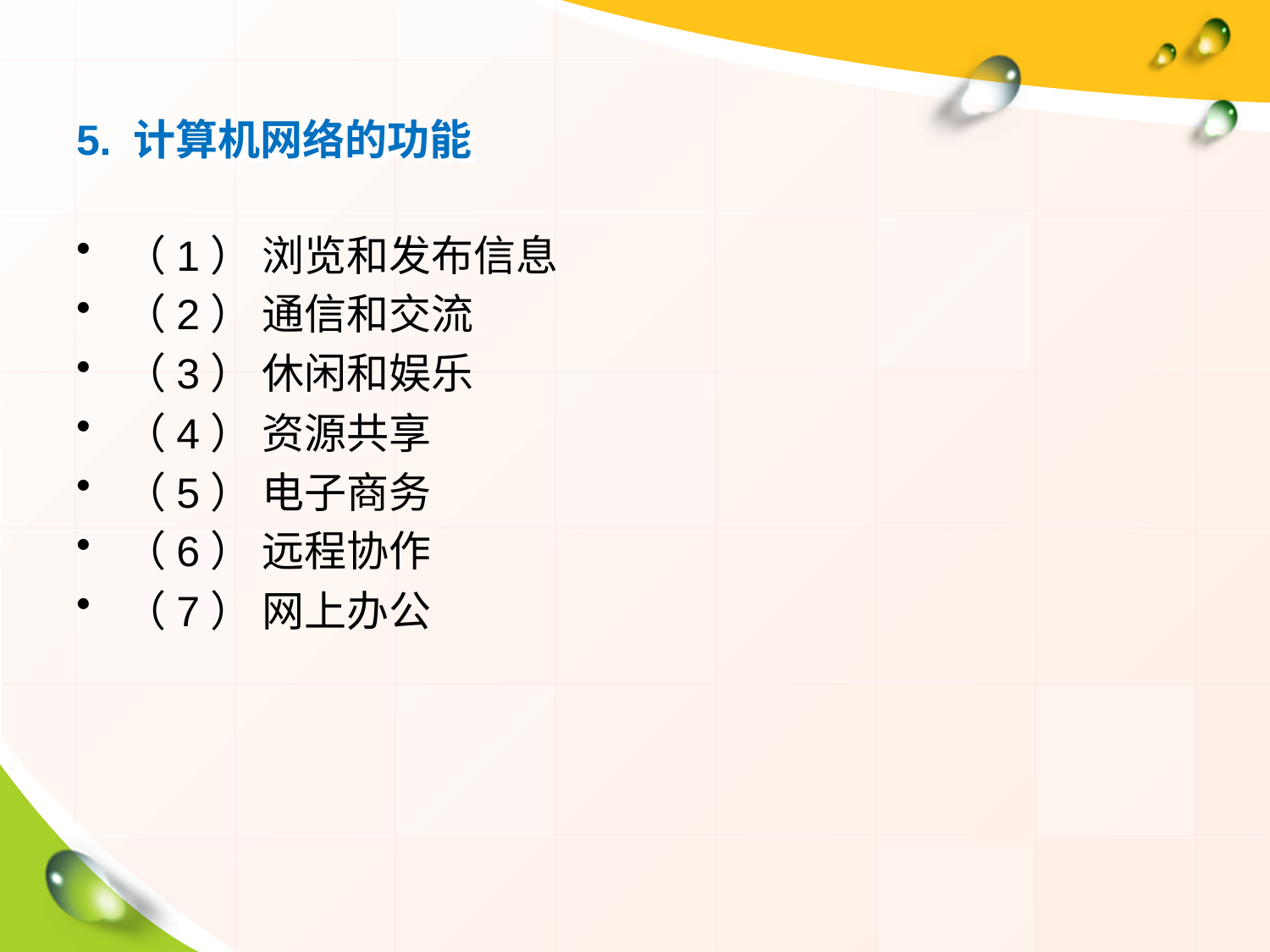

# 5. 计算机网络的功能
（1） 浏览和发布信息
（2） 通信和交流
（3） 休闲和娱乐
（4） 资源共享
（5） 电子商务
（6） 远程协作
（7） 网上办公